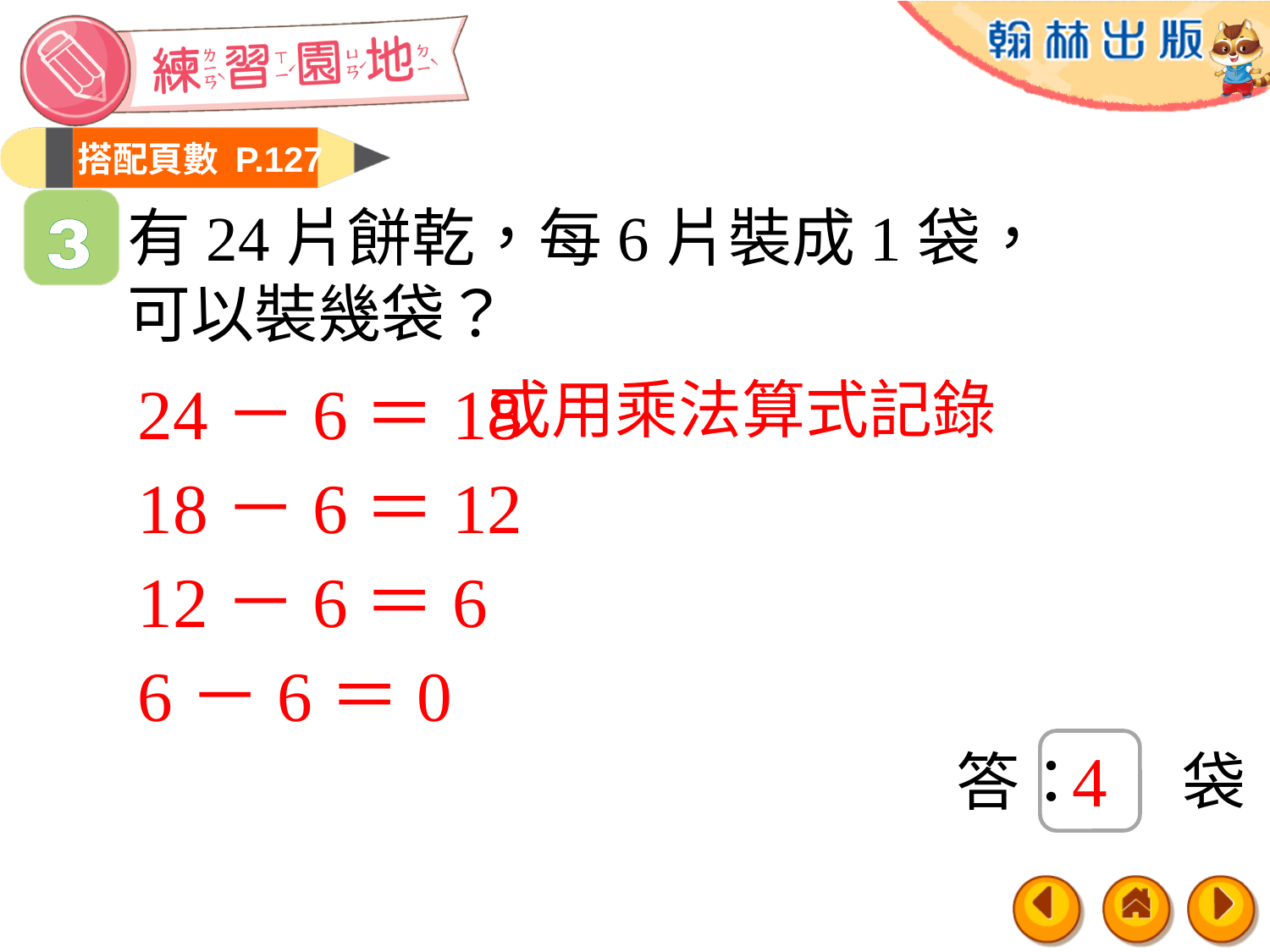

搭配頁數 P.127
有24片餅乾，每6片裝成1袋，
可以裝幾袋？
3
24－6＝18
或用乘法算式記錄
18－6＝12
12－6＝6
6－6＝0
4

答：       袋